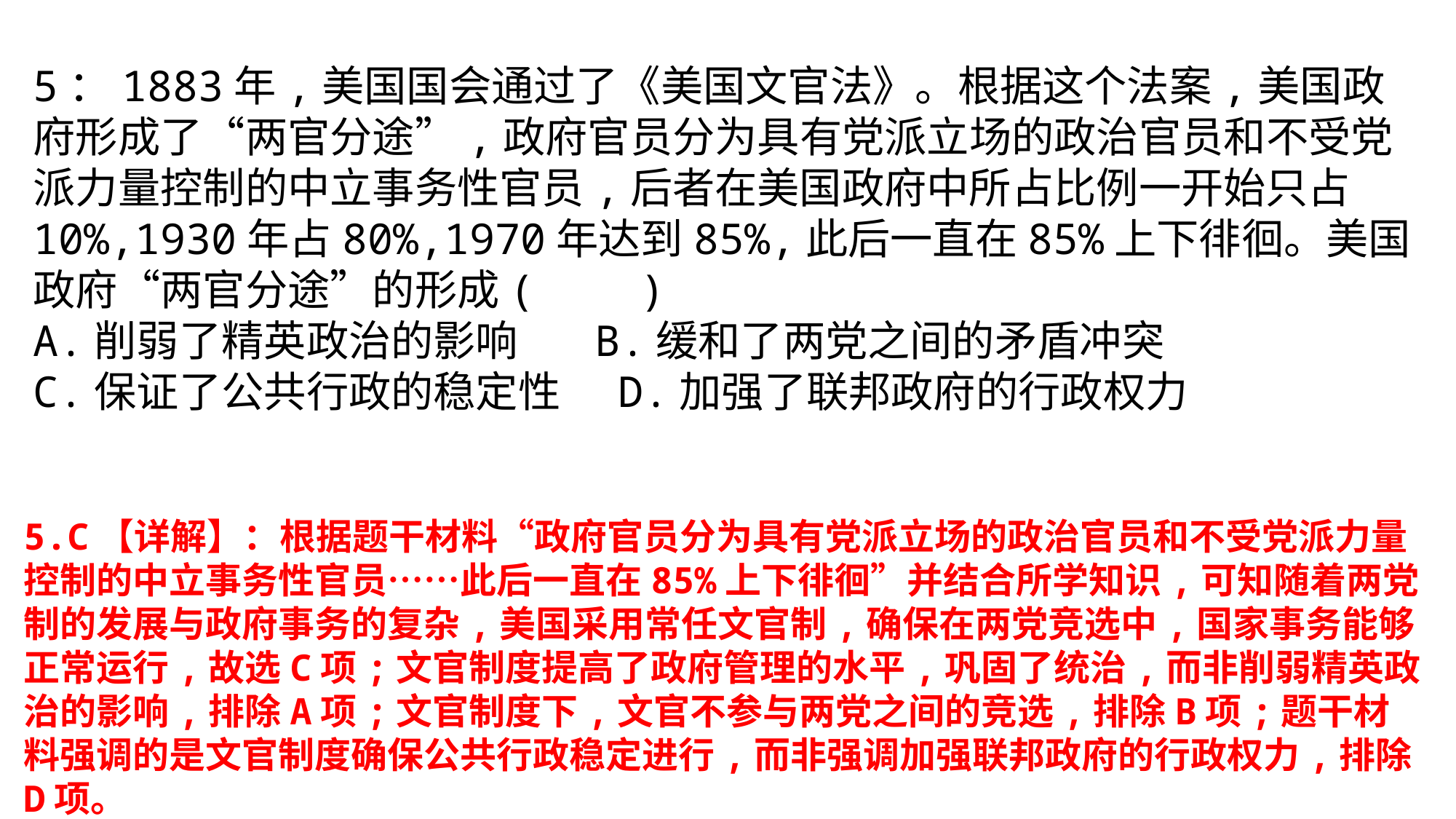

5：1883年,美国国会通过了《美国文官法》。根据这个法案,美国政府形成了“两官分途”,政府官员分为具有党派立场的政治官员和不受党派力量控制的中立事务性官员,后者在美国政府中所占比例一开始只占10%,1930年占80%,1970年达到85%,此后一直在85%上下徘徊。美国政府“两官分途”的形成(　　)
A.削弱了精英政治的影响       B.缓和了两党之间的矛盾冲突
C.保证了公共行政的稳定性     D.加强了联邦政府的行政权力
5.C【详解】：根据题干材料“政府官员分为具有党派立场的政治官员和不受党派力量控制的中立事务性官员……此后一直在85%上下徘徊”并结合所学知识,可知随着两党制的发展与政府事务的复杂,美国采用常任文官制,确保在两党竞选中,国家事务能够正常运行,故选C项;文官制度提高了政府管理的水平,巩固了统治,而非削弱精英政治的影响,排除A项;文官制度下,文官不参与两党之间的竞选,排除B项;题干材料强调的是文官制度确保公共行政稳定进行,而非强调加强联邦政府的行政权力,排除D项。